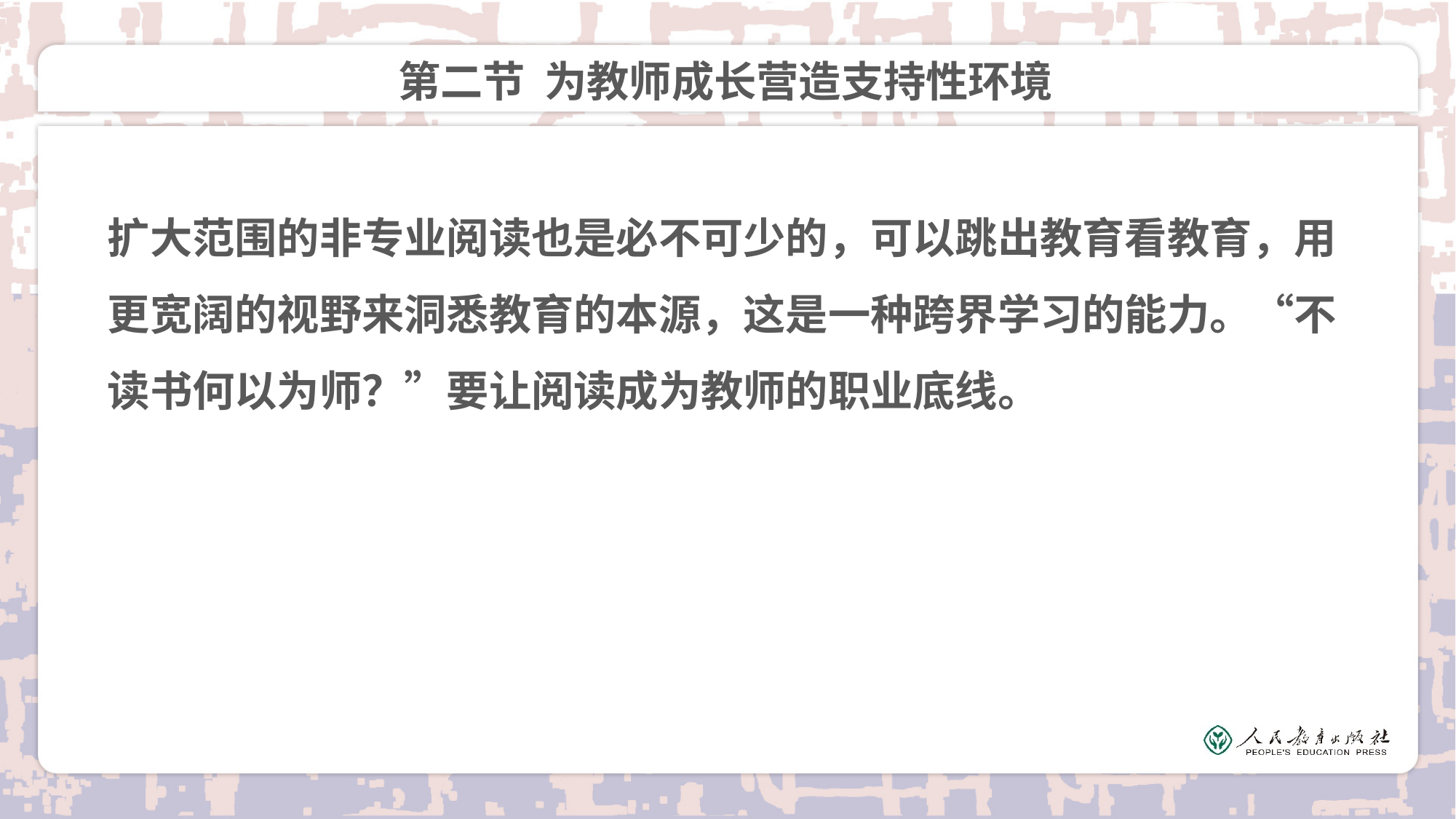

# 第二节  为教师成长营造支持性环境
扩大范围的非专业阅读也是必不可少的，可以跳出教育看教育，用更宽阔的视野来洞悉教育的本源，这是一种跨界学习的能力。“不读书何以为师？”要让阅读成为教师的职业底线。